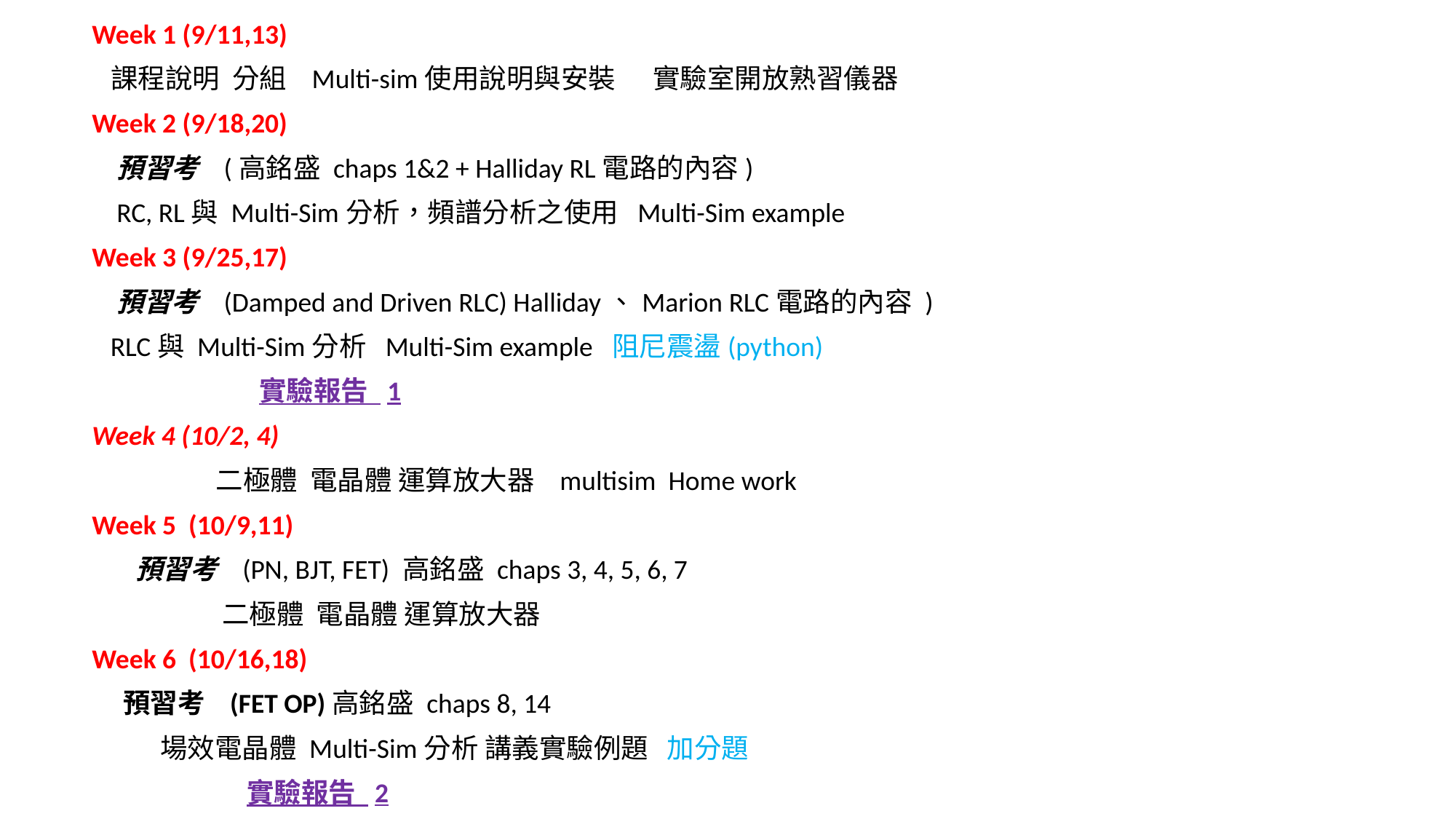

Week 1 (9/11,13)
  課程說明  分組   Multi-sim使用說明與安裝      實驗室開放熟習儀器
Week 2 (9/18,20)
   預習考   (高銘盛 chaps 1&2 + Halliday RL電路的內容)
    RC, RL與 Multi-Sim分析，頻譜分析之使用  Multi-Sim example
Week 3 (9/25,17)
   預習考   (Damped and Driven RLC) Halliday、Marion RLC電路的內容 )
   RLC與 Multi-Sim分析  Multi-Sim example  阻尼震盪(python)
                          實驗報告  1
Week 4 (10/2, 4)
                   二極體  電晶體 運算放大器   multisim  Home work
Week 5  (10/9,11)
      預習考   (PN, BJT, FET) 高銘盛 chaps 3, 4, 5, 6, 7
                    二極體  電晶體 運算放大器
Week 6  (10/16,18)
    預習考   (FET OP)高銘盛 chaps 8, 14
          場效電晶體 Multi-Sim分析 講義實驗例題   加分題
                        實驗報告  2